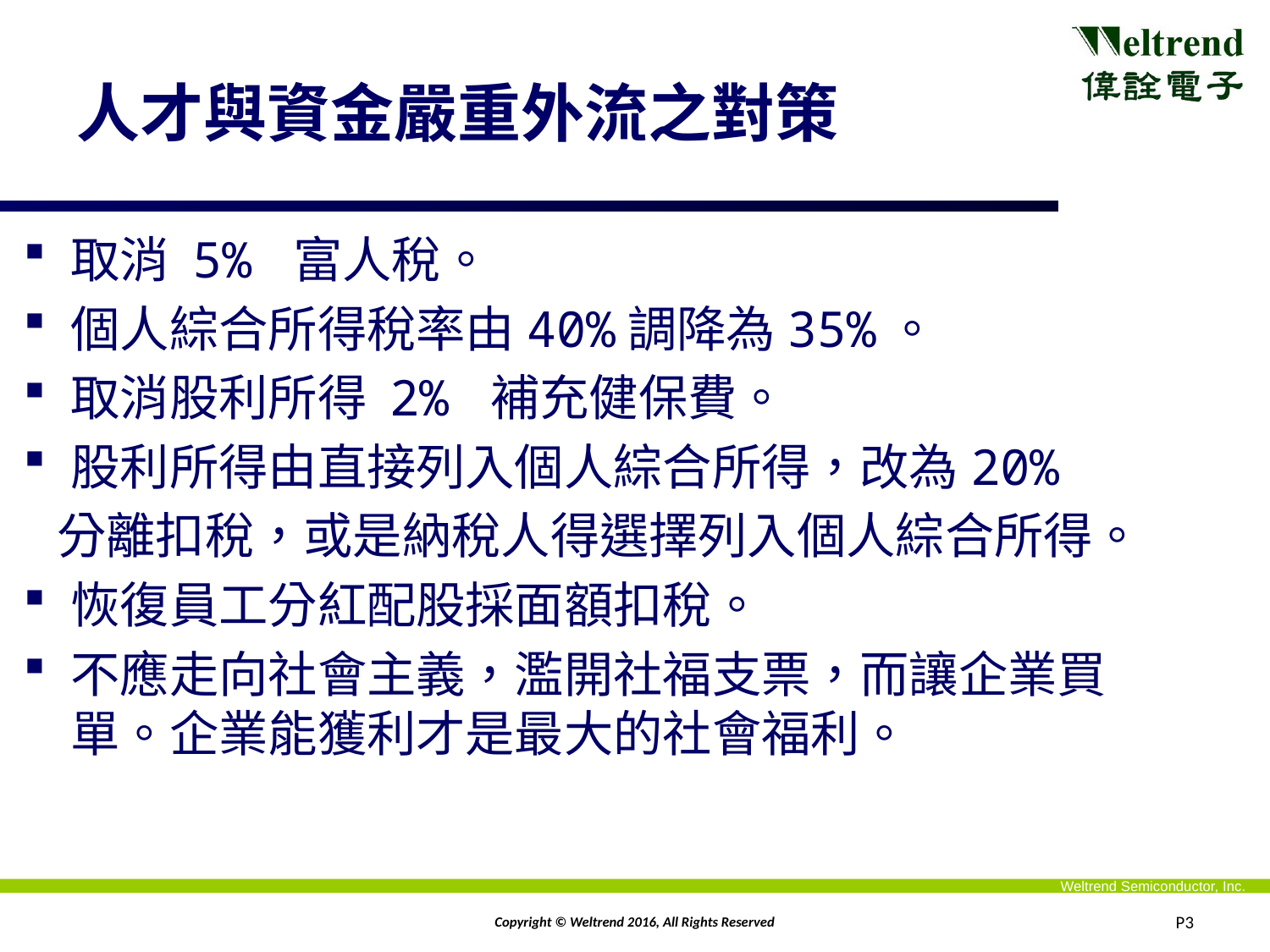

# 人才與資金嚴重外流之對策
取消 5% 富人稅。
個人綜合所得稅率由40%調降為35%。
取消股利所得 2% 補充健保費。
股利所得由直接列入個人綜合所得，改為20%
  分離扣稅，或是納稅人得選擇列入個人綜合所得。
恢復員工分紅配股採面額扣稅。
不應走向社會主義，濫開社福支票，而讓企業買單。企業能獲利才是最大的社會福利。
Copyright © Weltrend 2016, All Rights Reserved
P3